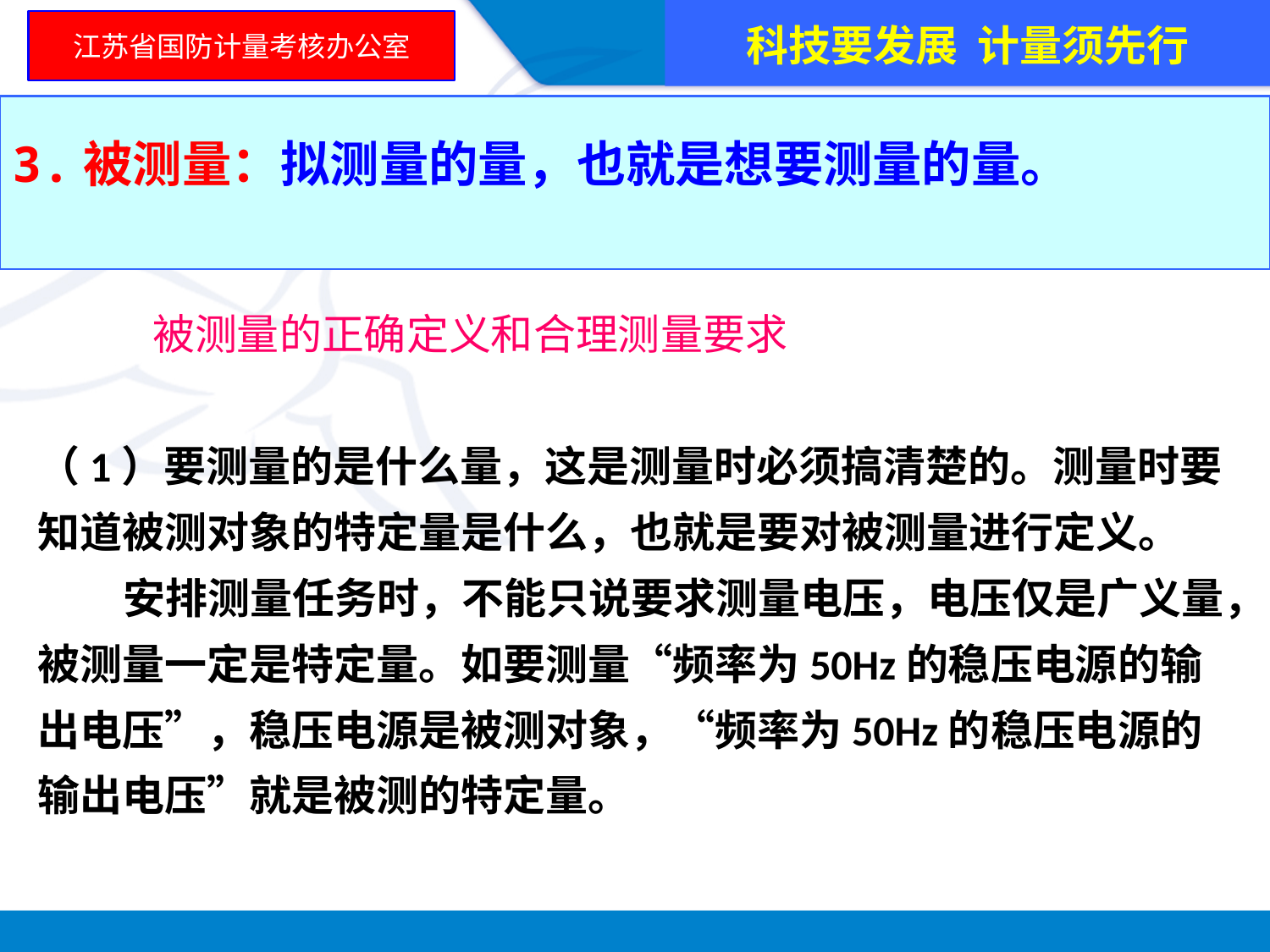

科技要发展  计量须先行
江苏省国防计量考核办公室
3.被测量：拟测量的量，也就是想要测量的量。

           被测量的正确定义和合理测量要求
（1）要测量的是什么量，这是测量时必须搞清楚的。测量时要知道被测对象的特定量是什么，也就是要对被测量进行定义。
         安排测量任务时，不能只说要求测量电压，电压仅是广义量，被测量一定是特定量。如要测量“频率为50Hz的稳压电源的输出电压”，稳压电源是被测对象，“频率为50Hz的稳压电源的输出电压”就是被测的特定量。